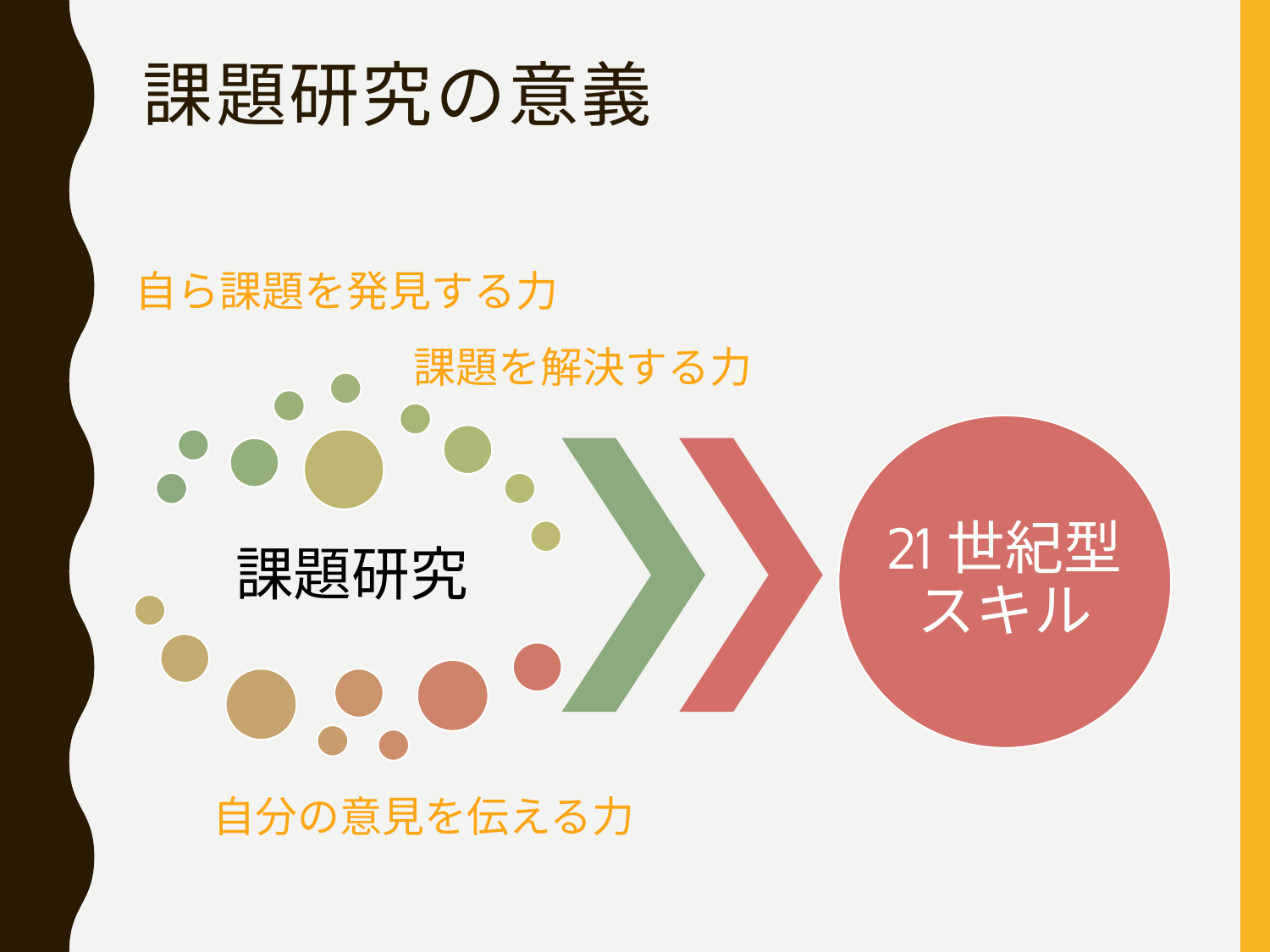

# 課題研究の意義
自ら課題を発見する力
課題研究
21世紀型スキル
課題を解決する力
自分の意見を伝える力